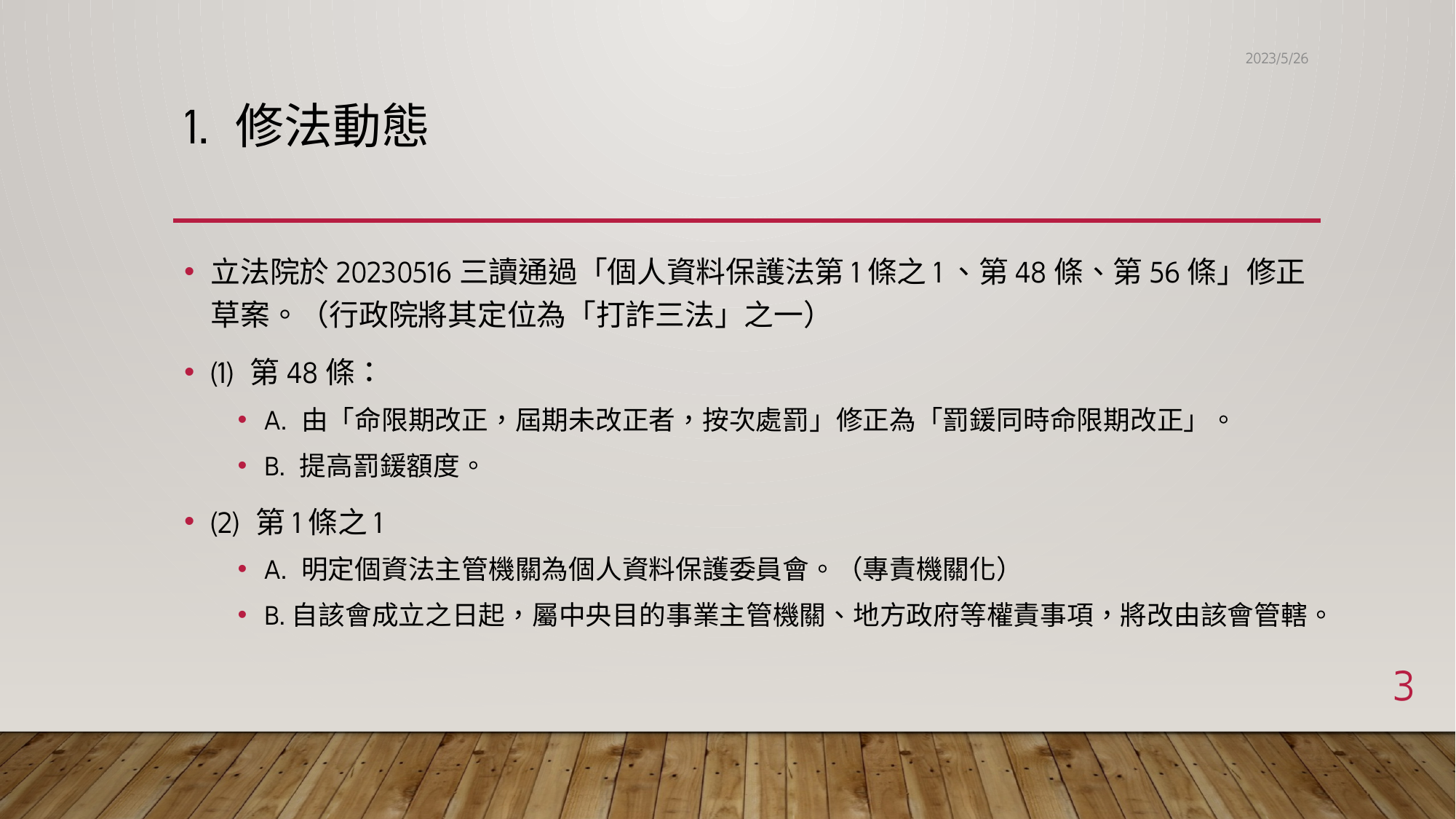

2023/5/26
# 1. 修法動態
立法院於20230516三讀通過「個人資料保護法第1條之1、第48條、第56條」修正草案。（行政院將其定位為「打詐三法」之一）
(1) 第48條：
A. 由「命限期改正，屆期未改正者，按次處罰」修正為「罰鍰同時命限期改正」。
B. 提高罰鍰額度。
(2) 第1條之1
A. 明定個資法主管機關為個人資料保護委員會。（專責機關化）
B.自該會成立之日起，屬中央目的事業主管機關、地方政府等權責事項，將改由該會管轄。
3